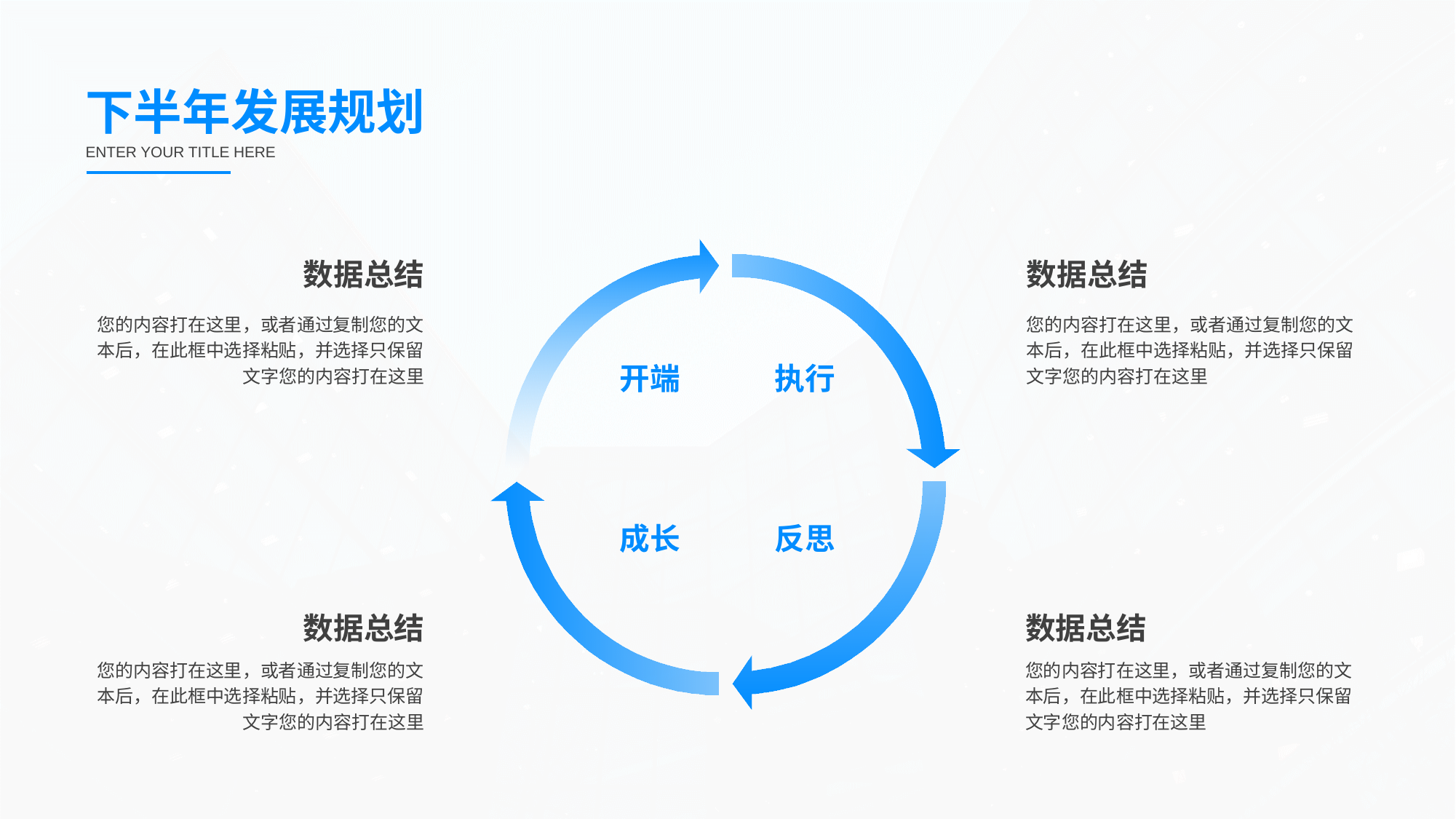

下半年发展规划
ENTER YOUR TITLE HERE

数据总结
数据总结
您的内容打在这里，或者通过复制您的文本后，在此框中选择粘贴，并选择只保留文字您的内容打在这里
您的内容打在这里，或者通过复制您的文本后，在此框中选择粘贴，并选择只保留文字您的内容打在这里
开端
执行
成长
反思
数据总结
数据总结
您的内容打在这里，或者通过复制您的文本后，在此框中选择粘贴，并选择只保留文字您的内容打在这里
您的内容打在这里，或者通过复制您的文本后，在此框中选择粘贴，并选择只保留文字您的内容打在这里